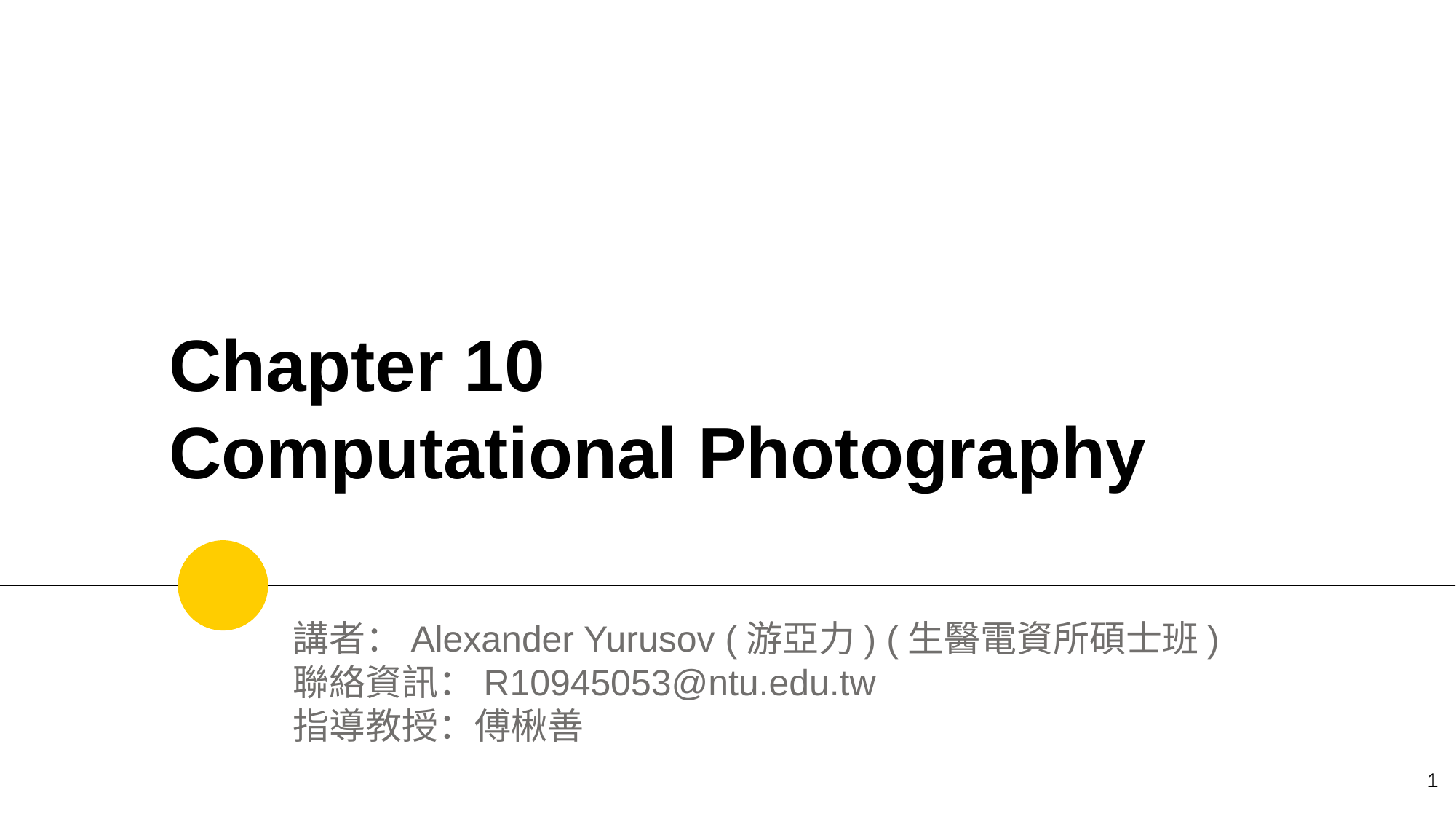

# Chapter 10 Computational Photography
講者：Alexander Yurusov (游亞力) (生醫電資所碩士班)
聯絡資訊：R10945053@ntu.edu.tw
指導教授：傅楸善
1